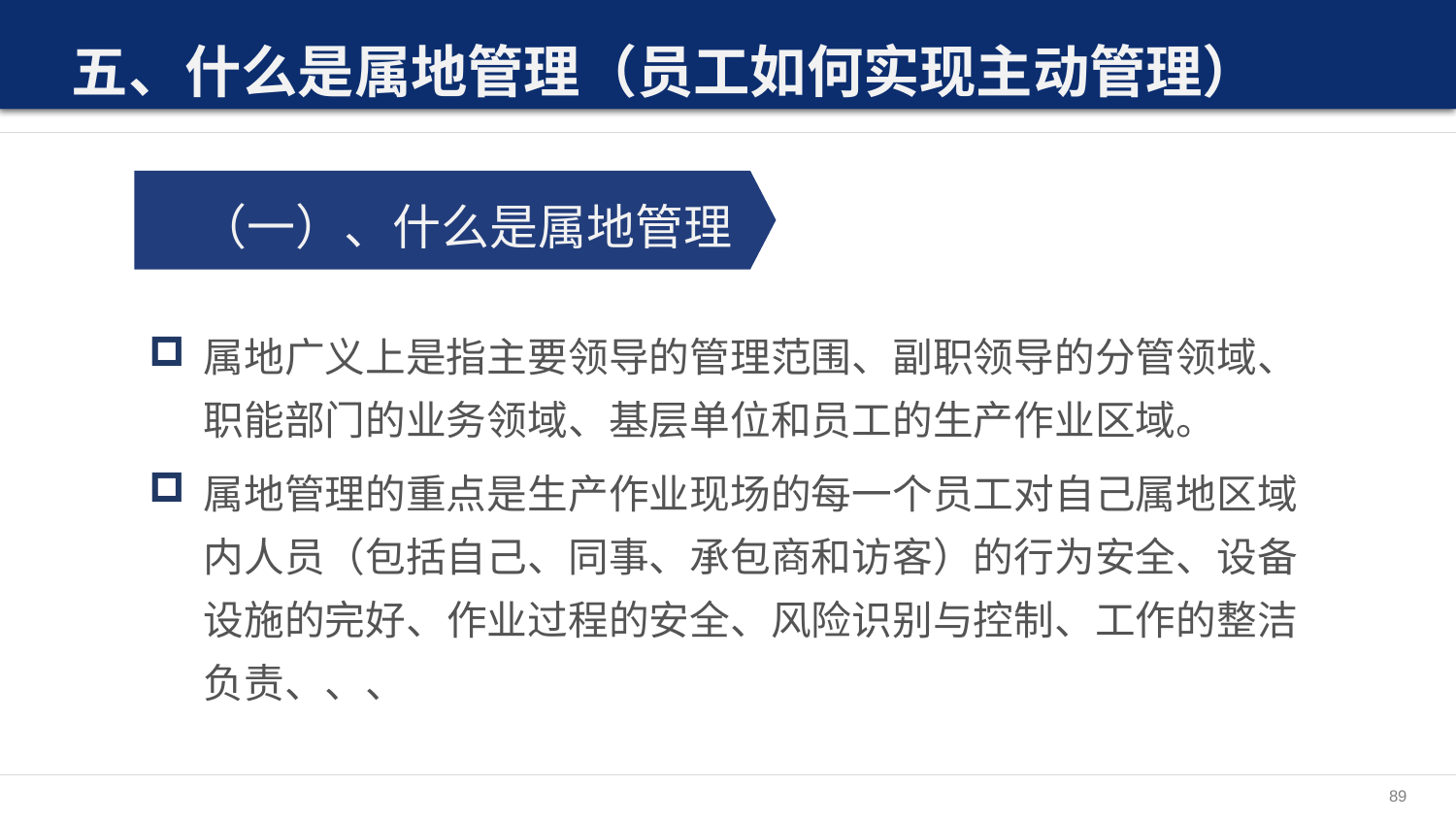

五、什么是属地管理（员工如何实现主动管理）
  （一）、什么是属地管理
属地广义上是指主要领导的管理范围、副职领导的分管领域、职能部门的业务领域、基层单位和员工的生产作业区域。
属地管理的重点是生产作业现场的每一个员工对自己属地区域内人员（包括自己、同事、承包商和访客）的行为安全、设备设施的完好、作业过程的安全、风险识别与控制、工作的整洁负责、、、
89